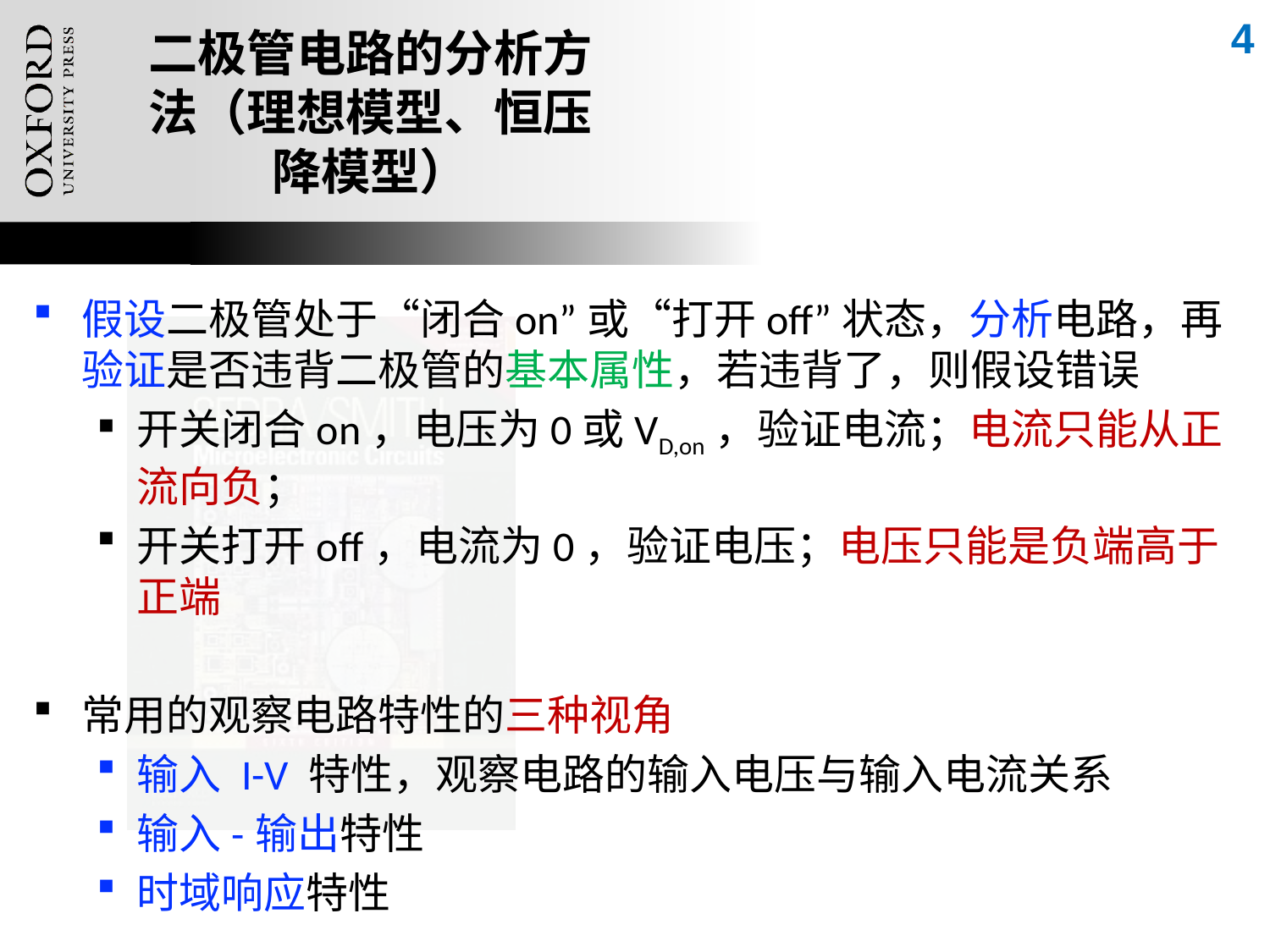

4
# 二极管电路的分析方法（理想模型、恒压降模型）
假设二极管处于“闭合on”或“打开off”状态，分析电路，再验证是否违背二极管的基本属性，若违背了，则假设错误
开关闭合on，电压为0或VD,on，验证电流；电流只能从正流向负；
开关打开off，电流为0，验证电压；电压只能是负端高于正端

常用的观察电路特性的三种视角
输入 I-V 特性，观察电路的输入电压与输入电流关系
输入-输出特性
时域响应特性